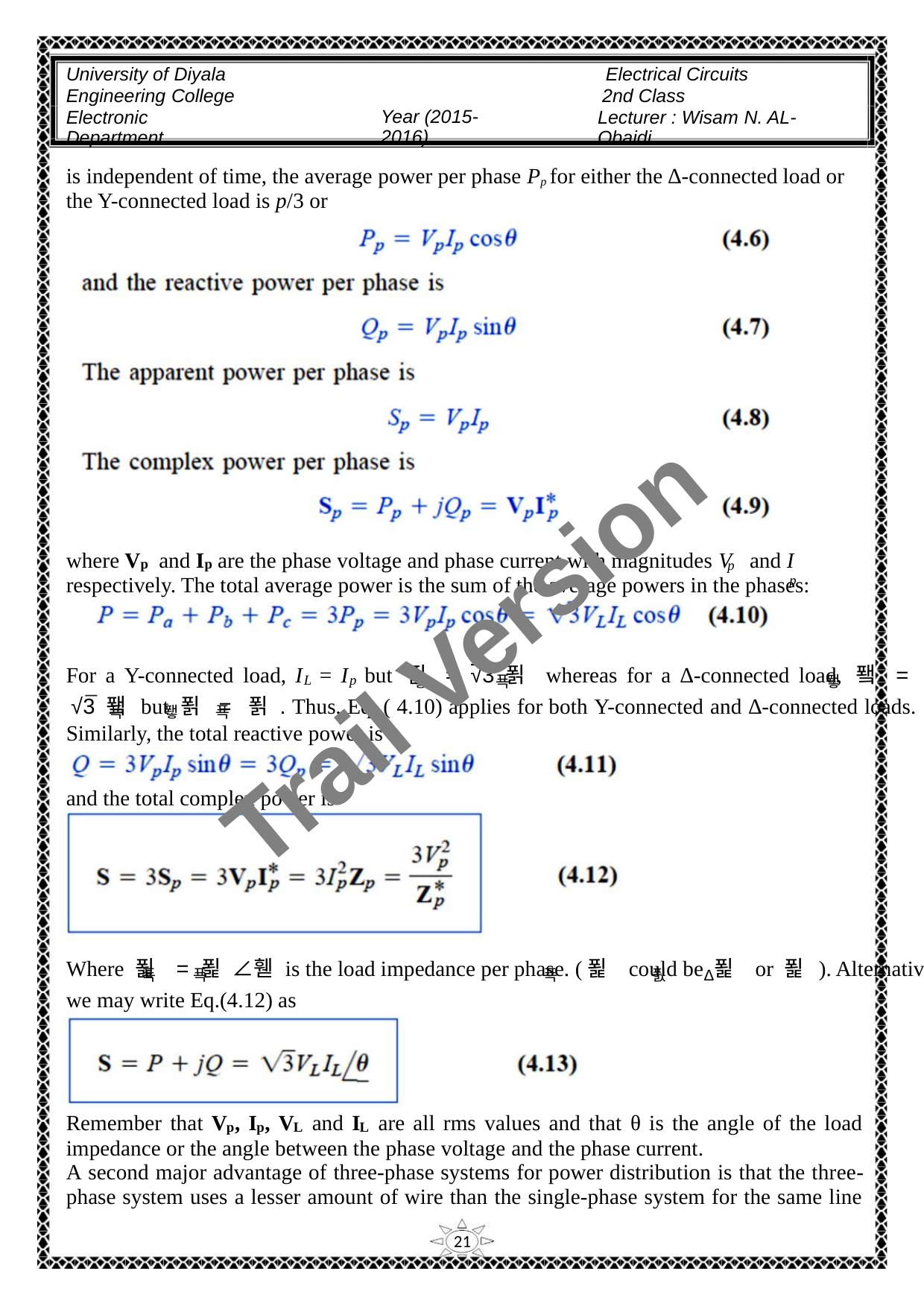

University of Diyala
Engineering College
Electronic Department
Electrical Circuits
2nd Class
Lecturer : Wisam N. AL-Obaidi
Year (2015-2016)
is independent of time, the average power per phase Pp for either the ∆-connected load or
the Y-connected load is p/3 or
where V and I are the phase voltage and phase current with magnitudes V and I
p
p
p
p
respectively. The total average power is the sum of the average powers in the phases:
Trail Version
Trail Version
Trail Version
Trail Version
Trail Version
Trail Version
Trail Version
Trail Version
Trail Version
Trail Version
Trail Version
Trail Version
Trail Version
For a Y-connected load, I = I but 푉 = √3 푉 whereas for a ∆-connected load, 퐼 =
퐿
푝
퐿
L
p
√3 퐼 but 푉 = 푉 . Thus, Eq. ( 4.10) applies for both Y-connected and ∆-connected loads.
푝
퐿
푝
Similarly, the total reactive power is
and the total complex power is
Where 푍 = 푍 ∠휃 is the load impedance per phase. (푍 could be 푍 or 푍 ). Alternatively,
푝
푝
푝
푌
∆
we may write Eq.(4.12) as
Remember that V , I , V and I are all rms values and that θ is the angle of the load
p
p
L
L
impedance or the angle between the phase voltage and the phase current.
A second major advantage of three-phase systems for power distribution is that the three-
phase system uses a lesser amount of wire than the single-phase system for the same line
21